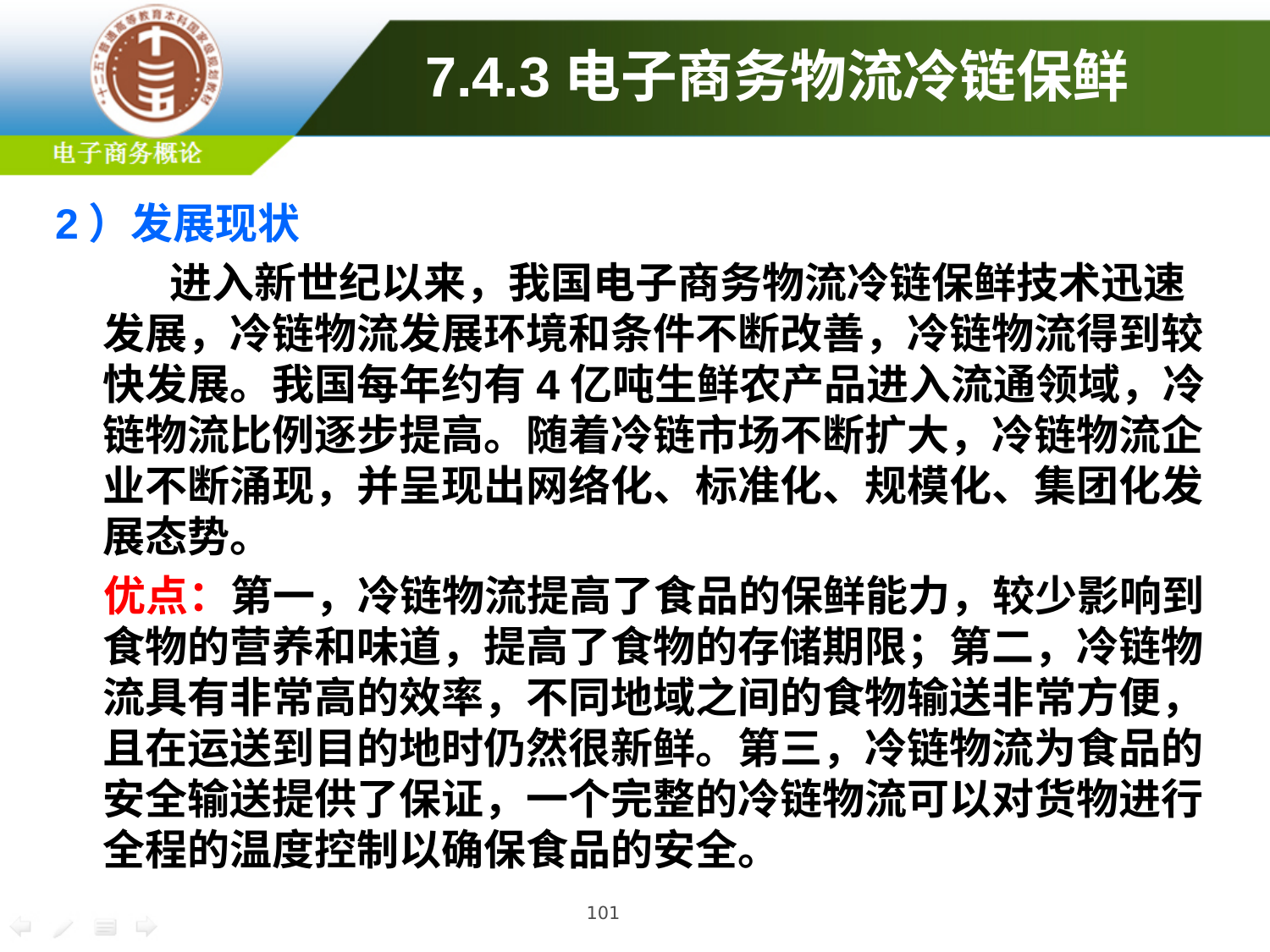

# 7.4.3电子商务物流冷链保鲜
2）发展现状
           进入新世纪以来，我国电子商务物流冷链保鲜技术迅速发展，冷链物流发展环境和条件不断改善，冷链物流得到较快发展。我国每年约有4亿吨生鲜农产品进入流通领域，冷链物流比例逐步提高。随着冷链市场不断扩大，冷链物流企业不断涌现，并呈现出网络化、标准化、规模化、集团化发展态势。
    优点：第一，冷链物流提高了食品的保鲜能力，较少影响到食物的营养和味道，提高了食物的存储期限；第二，冷链物流具有非常高的效率，不同地域之间的食物输送非常方便，且在运送到目的地时仍然很新鲜。第三，冷链物流为食品的安全输送提供了保证，一个完整的冷链物流可以对货物进行全程的温度控制以确保食品的安全。
101